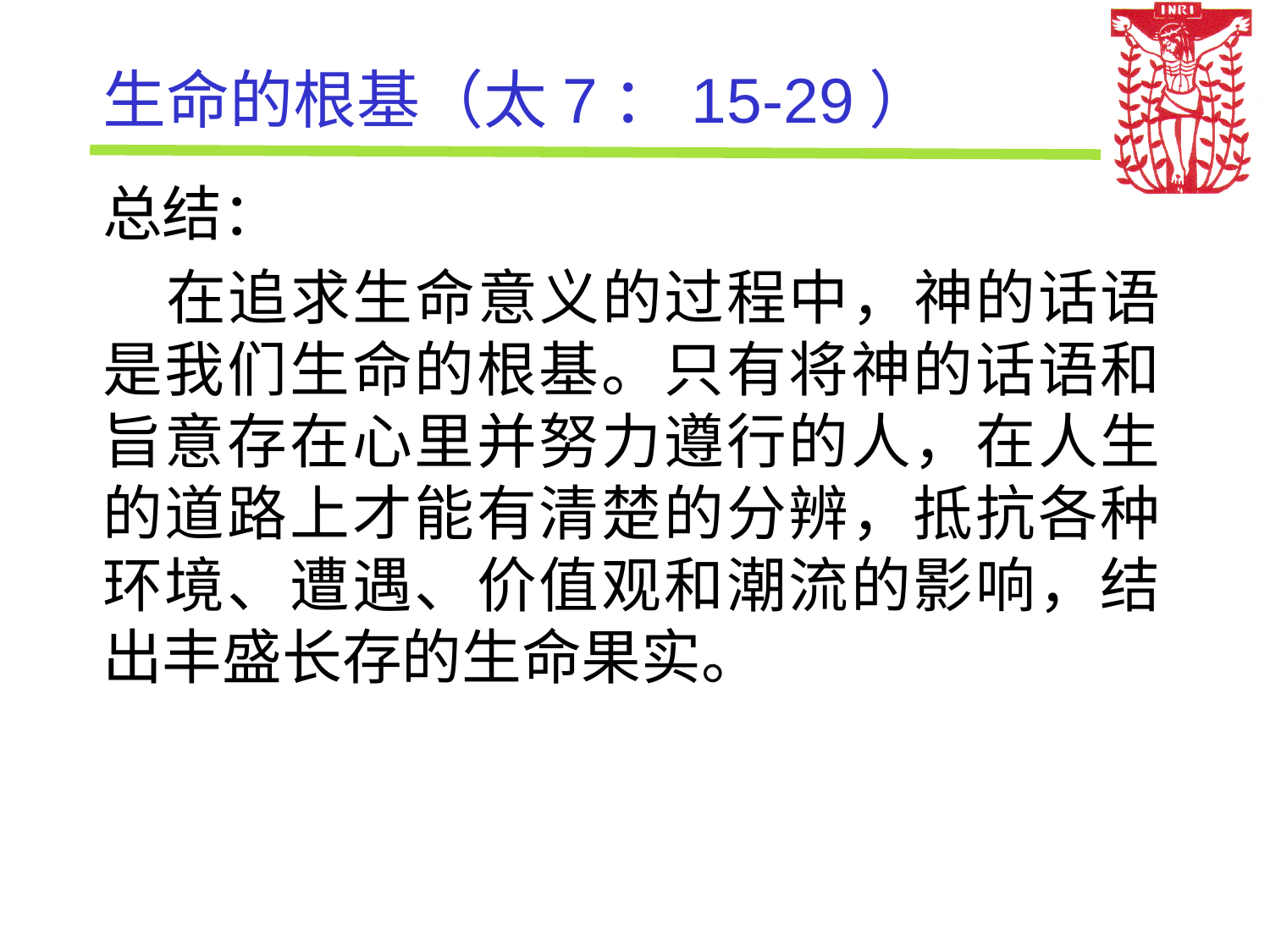

# 生命的根基（太7：15-29）
总结：
在追求生命意义的过程中，神的话语是我们生命的根基。只有将神的话语和旨意存在心里并努力遵行的人，在人生的道路上才能有清楚的分辨，抵抗各种环境、遭遇、价值观和潮流的影响，结出丰盛长存的生命果实。